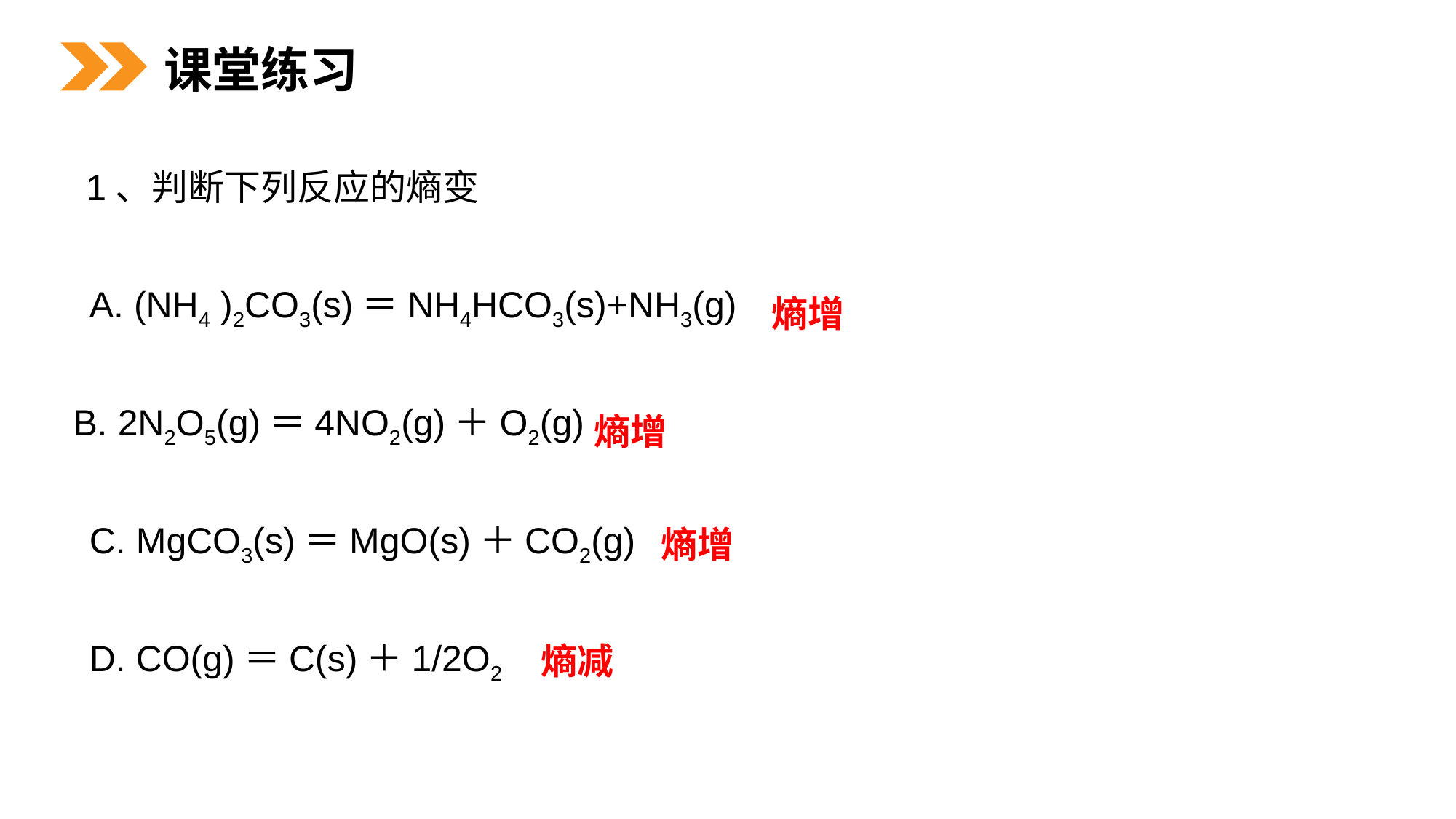

课堂练习
1、判断下列反应的熵变
A. (NH4 )2CO3(s)＝NH4HCO3(s)+NH3(g)
熵增
B. 2N2O5(g)＝4NO2(g)＋O2(g)
熵增
C. MgCO3(s)＝MgO(s)＋CO2(g)
熵增
D. CO(g)＝C(s)＋1/2O2
熵减